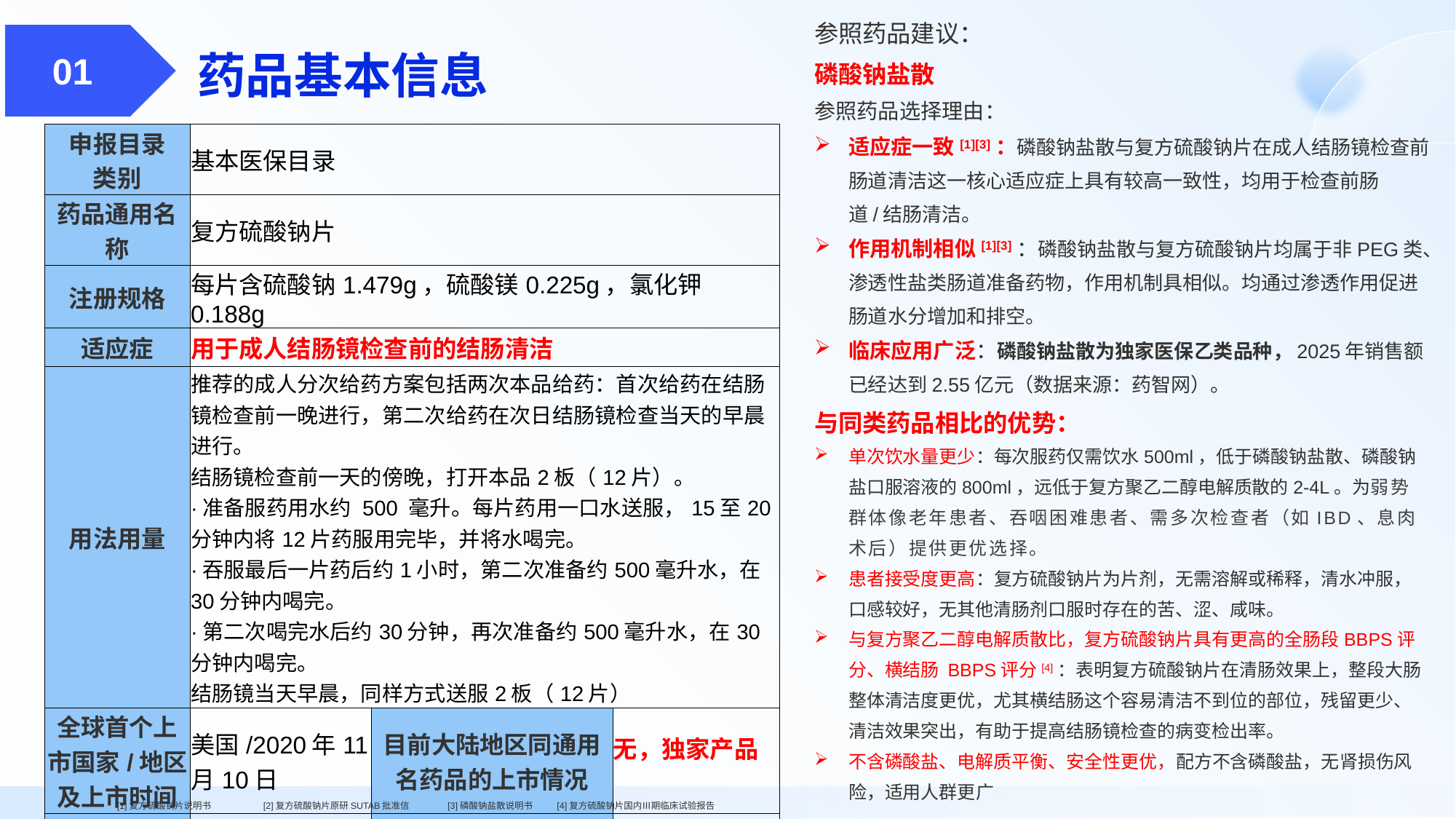

参照药品建议：
磷酸钠盐散
参照药品选择理由：
适应症一致[1][3]：磷酸钠盐散与复方硫酸钠片在成人结肠镜检查前肠道清洁这一核心适应症上具有较高一致性，均用于检查前肠道/结肠清洁。
作用机制相似[1][3]：磷酸钠盐散与复方硫酸钠片均属于非PEG类、渗透性盐类肠道准备药物，作用机制具相似。均通过渗透作用促进肠道水分增加和排空。
临床应用广泛：磷酸钠盐散为独家医保乙类品种，2025年销售额已经达到2.55亿元（数据来源：药智网）。
与同类药品相比的优势：
单次饮水量更少：每次服药仅需饮水500ml，低于磷酸钠盐散、磷酸钠盐口服溶液的800ml，远低于复方聚乙二醇电解质散的2-4L。为弱势群体像老年患者、吞咽困难患者、需多次检查者（如IBD、息肉术后）提供更优选择。
患者接受度更高：复方硫酸钠片为片剂，无需溶解或稀释，清水冲服，口感较好，无其他清肠剂口服时存在的苦、涩、咸味。
与复方聚乙二醇电解质散比，复方硫酸钠片具有更高的全肠段BBPS评分、横结肠 BBPS评分[4]：表明复方硫酸钠片在清肠效果上，整段大肠整体清洁度更优，尤其横结肠这个容易清洁不到位的部位，残留更少、清洁效果突出，有助于提高结肠镜检查的病变检出率。
不含磷酸盐、电解质平衡、安全性更优，配方不含磷酸盐，无肾损伤风险，适用人群更广
药品基本信息

  01
| 申报目录 类别 | 基本医保目录 |  |  |
| --- | --- | --- | --- |
| 药品通用名称 | 复方硫酸钠片 |  |  |
| 注册规格 | 每片含硫酸钠1.479g，硫酸镁0.225g，氯化钾 0.188g |  |  |
| 适应症 | 用于成人结肠镜检查前的结肠清洁 |  |  |
| 用法用量 | 推荐的成人分次给药方案包括两次本品给药：首次给药在结肠镜检查前一晚进行，第二次给药在次日结肠镜检查当天的早晨进行。 结肠镜检查前一天的傍晚，打开本品2板（12片）。 ·准备服药用水约 500 毫升。每片药用一口水送服，15至20分钟内将12片药服用完毕，并将水喝完。 ·吞服最后一片药后约1小时，第二次准备约500毫升水，在30分钟内喝完。 ·第二次喝完水后约30分钟，再次准备约500毫升水，在30分钟内喝完。 结肠镜当天早晨，同样方式送服2板（12片） |  |  |
| 全球首个上市国家/地区及上市时间 | 美国/2020年11月10日 | 目前大陆地区同通用名药品的上市情况 | 无，独家产品 |
| 中国大陆首次上市时间 | 2026年6月完成技术审评 | 是否为OTC药品 | 否 |

[1]复方硫酸钠片说明书                         [2]复方硫酸钠片原研SUTAB批准信                  [3]磷酸钠盐散说明书           [4]复方硫酸钠片国内Ⅲ期临床试验报告